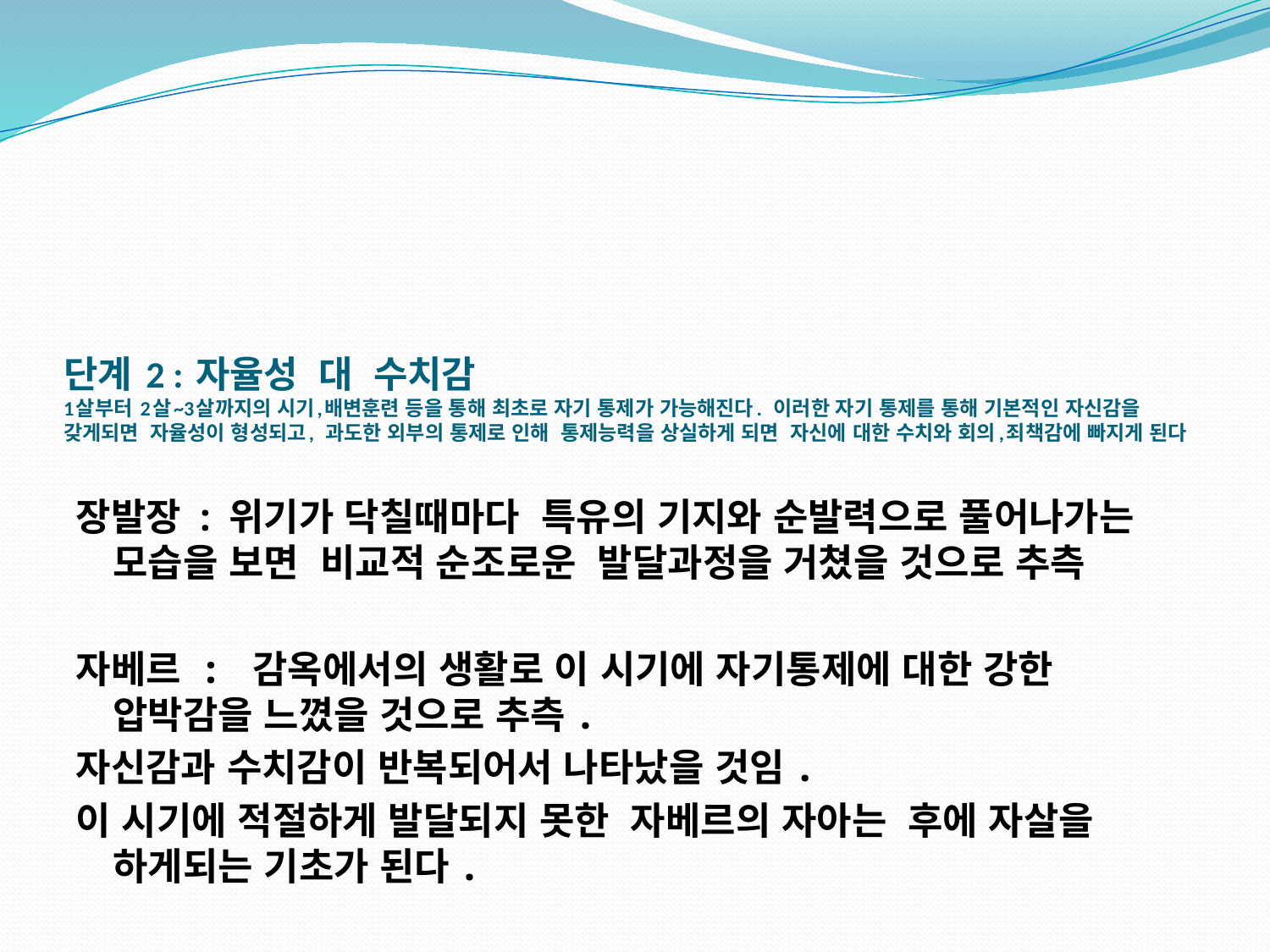

# 단계 2 : 자율성  대  수치감 1살부터 2살~3살까지의 시기,배변훈련 등을 통해 최초로 자기 통제가 가능해진다.  이러한 자기 통제를 통해 기본적인 자신감을 갖게되면  자율성이 형성되고,  과도한 외부의 통제로 인해  통제능력을 상실하게 되면  자신에 대한 수치와 회의,죄책감에 빠지게 된다
장발장 : 위기가 닥칠때마다  특유의 기지와 순발력으로 풀어나가는  모습을 보면  비교적 순조로운  발달과정을 거쳤을 것으로 추측

자베르 : 감옥에서의 생활로 이 시기에 자기통제에 대한 강한 압박감을 느꼈을 것으로 추측.
자신감과 수치감이 반복되어서 나타났을 것임.
이 시기에 적절하게 발달되지 못한  자베르의 자아는  후에 자살을 하게되는 기초가 된다.